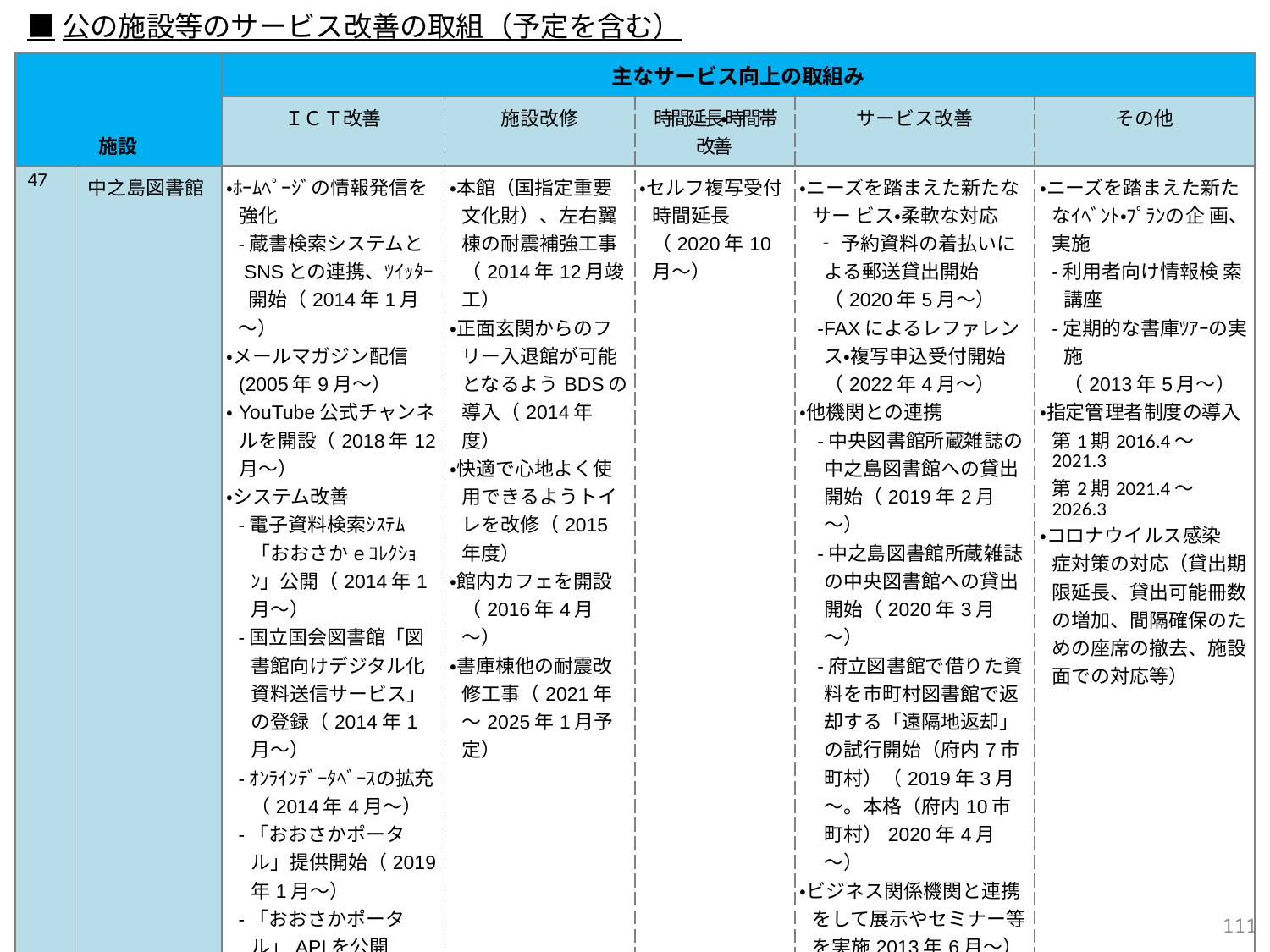

■公の施設等のサービス改善の取組（予定を含む）
| 施設 |  | 主なサービス向上の取組み |  |  |  |  |
| --- | --- | --- | --- | --- | --- | --- |
|  |  | ＩＣＴ改善 | 施設改修 | 時間延長・時間帯改善 | サービス改善 | その他 |
| 47 | 中之島図書館 | ・ﾎｰﾑﾍﾟｰｼﾞの情報発信を強化 -蔵書検索システムと SNSとの連携、ﾂｲｯﾀｰ 開始（2014年1月～） ・メールマガジン配信　(2005年9月～） ・YouTube公式チャンネルを開設（2018年12月～） ・システム改善 -電子資料検索ｼｽﾃﾑ 「おおさかeｺﾚｸｼｮﾝ」公開（2014年1月～） -国立国会図書館「図書館向けデジタル化資料送信サービス」の登録（2014年1月～） -ｵﾝﾗｲﾝﾃﾞｰﾀﾍﾞｰｽの拡充（2014年4月～） -「おおさかポータル」提供開始（2019年1月～） -「おおさかポータル」APIを公開（2019年4月～） -利用者用無線LANサービスの認証方法の改善（2018年1月～） -「日本十進分類法」第10版による分類情報の提供開始 （2018年1月～） | ・本館（国指定重要文化財）、左右翼棟の耐震補強工事（2014年12月竣工） ・正面玄関からのフリー入退館が可能となるようBDSの導入（2014年度） ・快適で心地よく使用できるようトイレを改修（2015年度） ・館内カフェを開設 （2016年4月～） ・書庫棟他の耐震改修工事（2021年～2025年1月予定） | ・セルフ複写受付時間延長（2020年10月～） | ・ニーズを踏まえた新たなサー ビス・柔軟な対応 ‐予約資料の着払いによる郵送貸出開始（2020年5月～） -FAXによるレファレンス・複写申込受付開始（2022年4月～） ・他機関との連携 -中央図書館所蔵雑誌の中之島図書館への貸出開始（2019年2月～） -中之島図書館所蔵雑誌の中央図書館への貸出開始（2020年3月～） -府立図書館で借りた資料を市町村図書館で返却する「遠隔地返却」の試行開始（府内7市町村）（2019年3月～。本格（府内10市町村）2020年4月～） ・ビジネス関係機関と連携をして展示やセミナー等を実施2013年6月～） ・古典籍資料（芝居番付）のデジ タル化、大学研究機関ポータルサイトへの公開（2016年12月～） | ・ニーズを踏まえた新たなｲﾍﾞﾝﾄ・ﾌﾟﾗﾝの企 画、実施 -利用者向け情報検 索講座 -定期的な書庫ﾂｱｰの実施 （2013年5月～） ・指定管理者制度の導入 第1期2016.4～2021.3 第2期2021.4～2026.3 ・コロナウイルス感染　症対策の対応（貸出期限延長、貸出可能冊数の増加、間隔確保のための座席の撤去、施設面での対応等） |
111